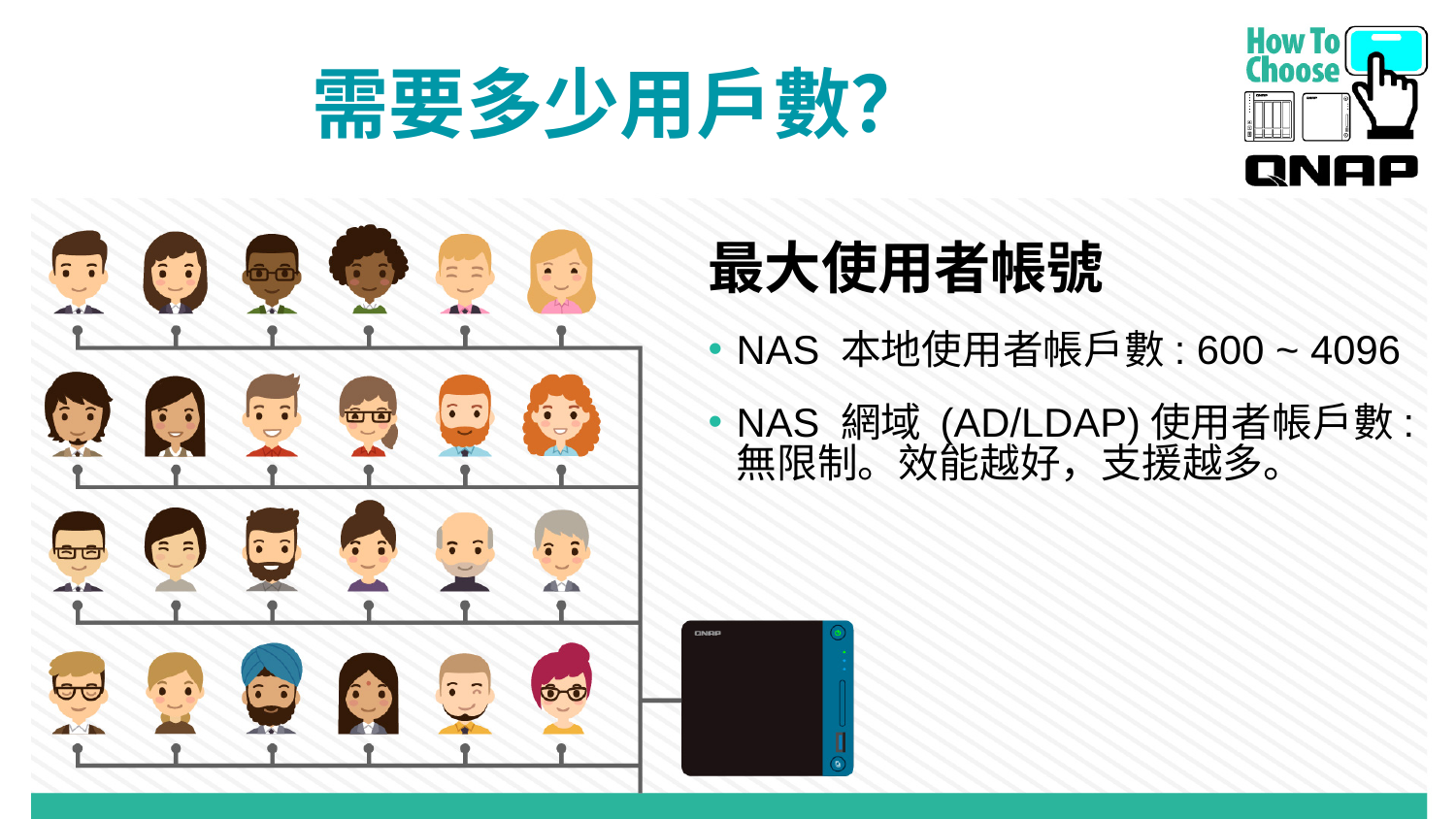

# 需要多少用戶數？
最大使用者帳號
NAS 本地使用者帳戶數: 600 ~ 4096
NAS 網域 (AD/LDAP)使用者帳戶數: 無限制。效能越好，支援越多。